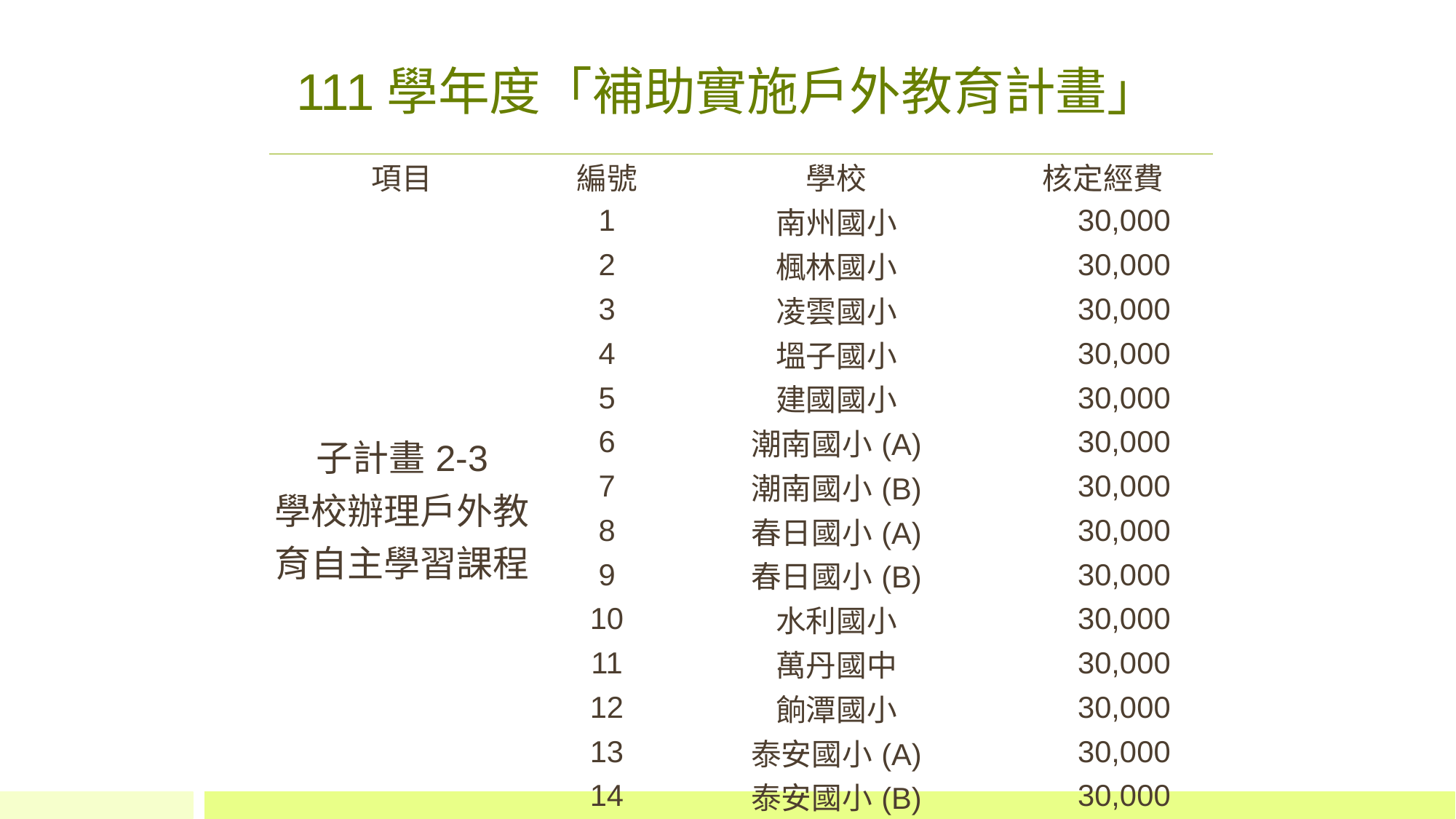

# 111學年度「補助實施戶外教育計畫」
| 項目 | 編號 | 學校 | 核定經費 |
| --- | --- | --- | --- |
| 子計畫2-3 學校辦理戶外教育自主學習課程 | 1 | 南州國小 | 30,000 |
|  | 2 | 楓林國小 | 30,000 |
|  | 3 | 凌雲國小 | 30,000 |
|  | 4 | 塭子國小 | 30,000 |
|  | 5 | 建國國小 | 30,000 |
|  | 6 | 潮南國小(A) | 30,000 |
|  | 7 | 潮南國小(B) | 30,000 |
|  | 8 | 春日國小(A) | 30,000 |
|  | 9 | 春日國小(B) | 30,000 |
|  | 10 | 水利國小 | 30,000 |
|  | 11 | 萬丹國中 | 30,000 |
|  | 12 | 餉潭國小 | 30,000 |
|  | 13 | 泰安國小(A) | 30,000 |
|  | 14 | 泰安國小(B) | 30,000 |
|  | 總計 |  | 420,000 |